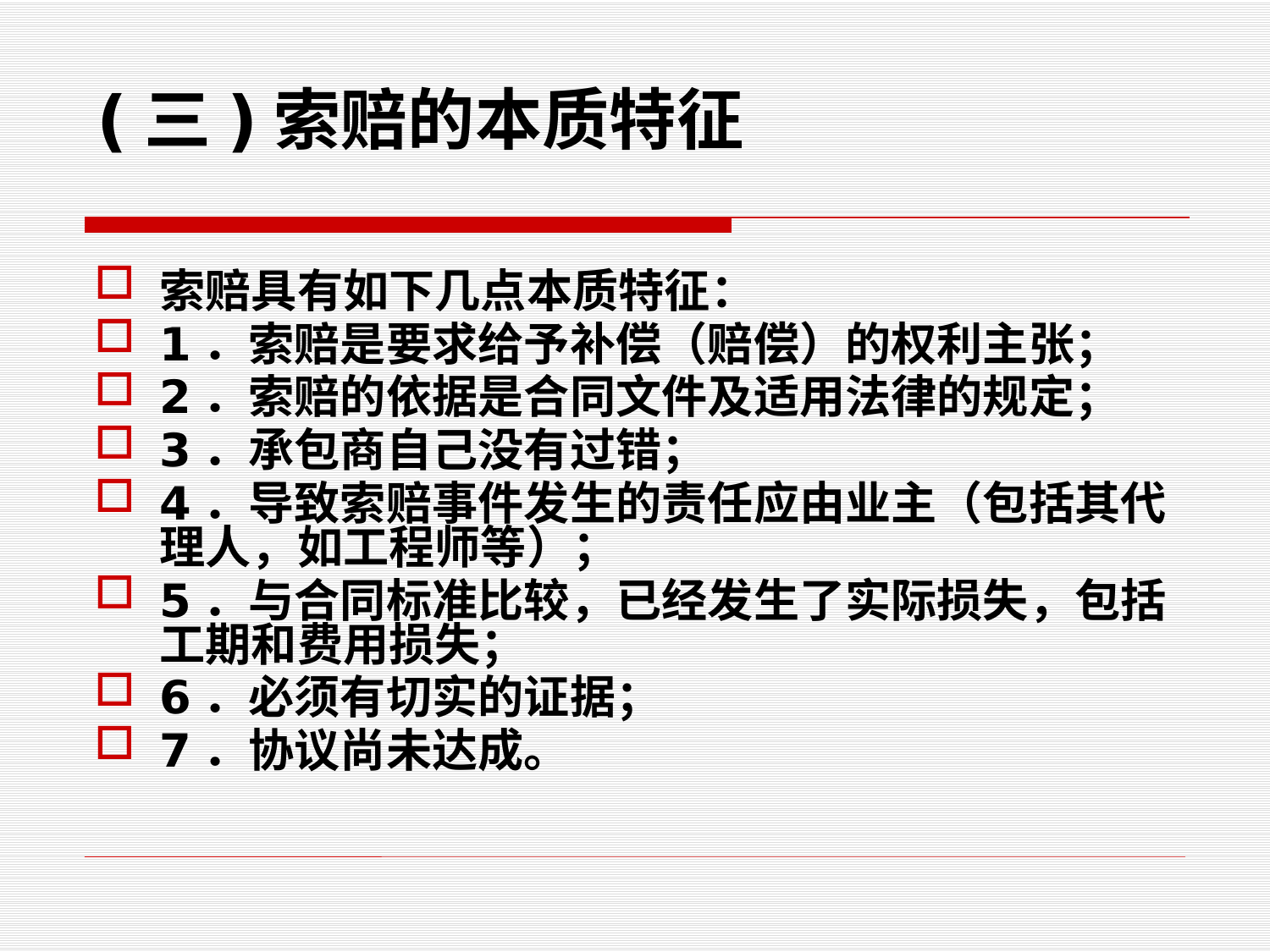

(三)索赔的本质特征
索赔具有如下几点本质特征：
1．索赔是要求给予补偿（赔偿）的权利主张；
2．索赔的依据是合同文件及适用法律的规定；
3．承包商自己没有过错；
4．导致索赔事件发生的责任应由业主（包括其代理人，如工程师等）；
5．与合同标准比较，已经发生了实际损失，包括工期和费用损失；
6．必须有切实的证据；
7．协议尚未达成。